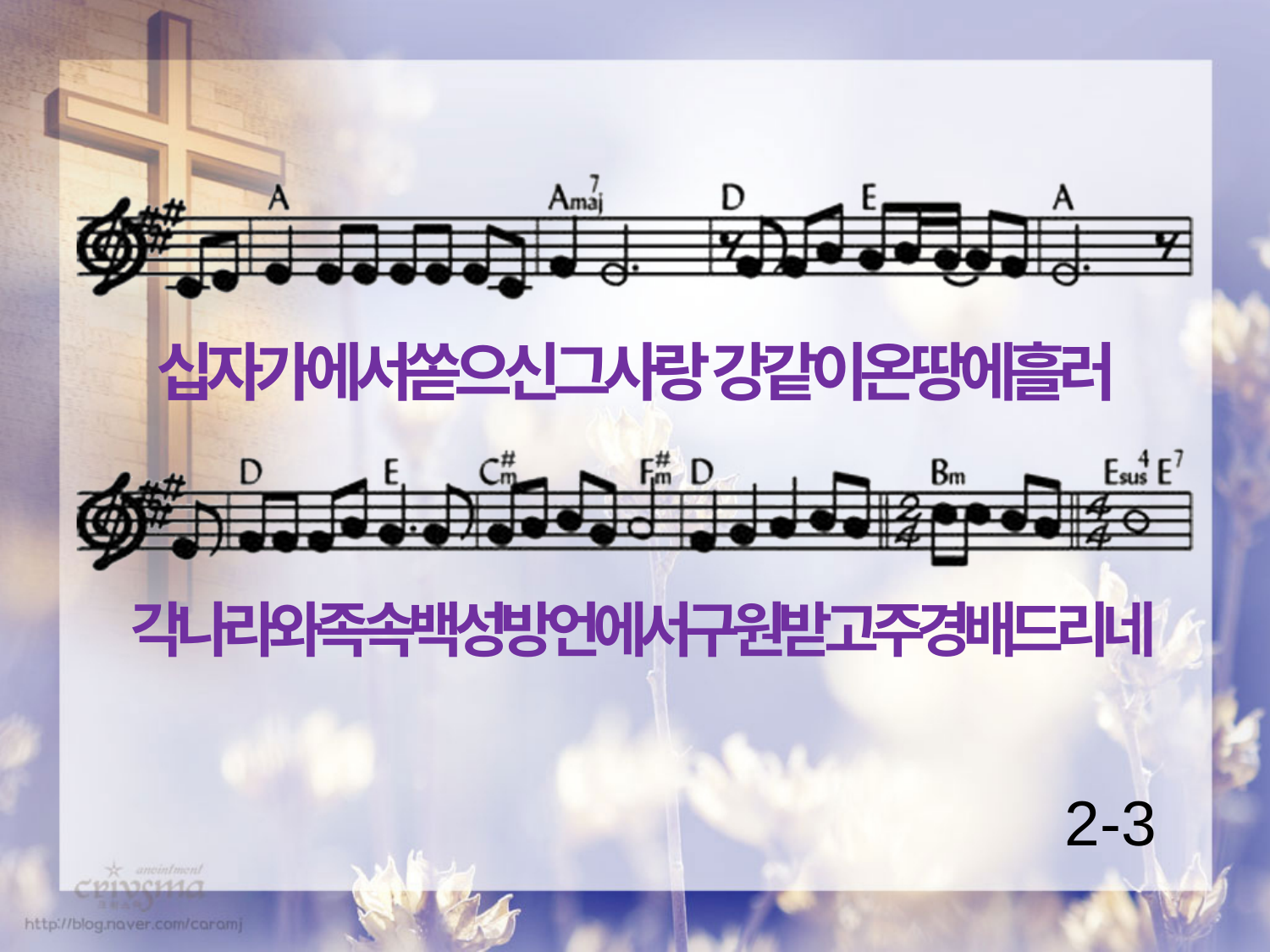

십자가에서쏟으신그사랑 강같이온땅에흘러
각나라와족속백성방언에서구원받고주경배드리네
2-3